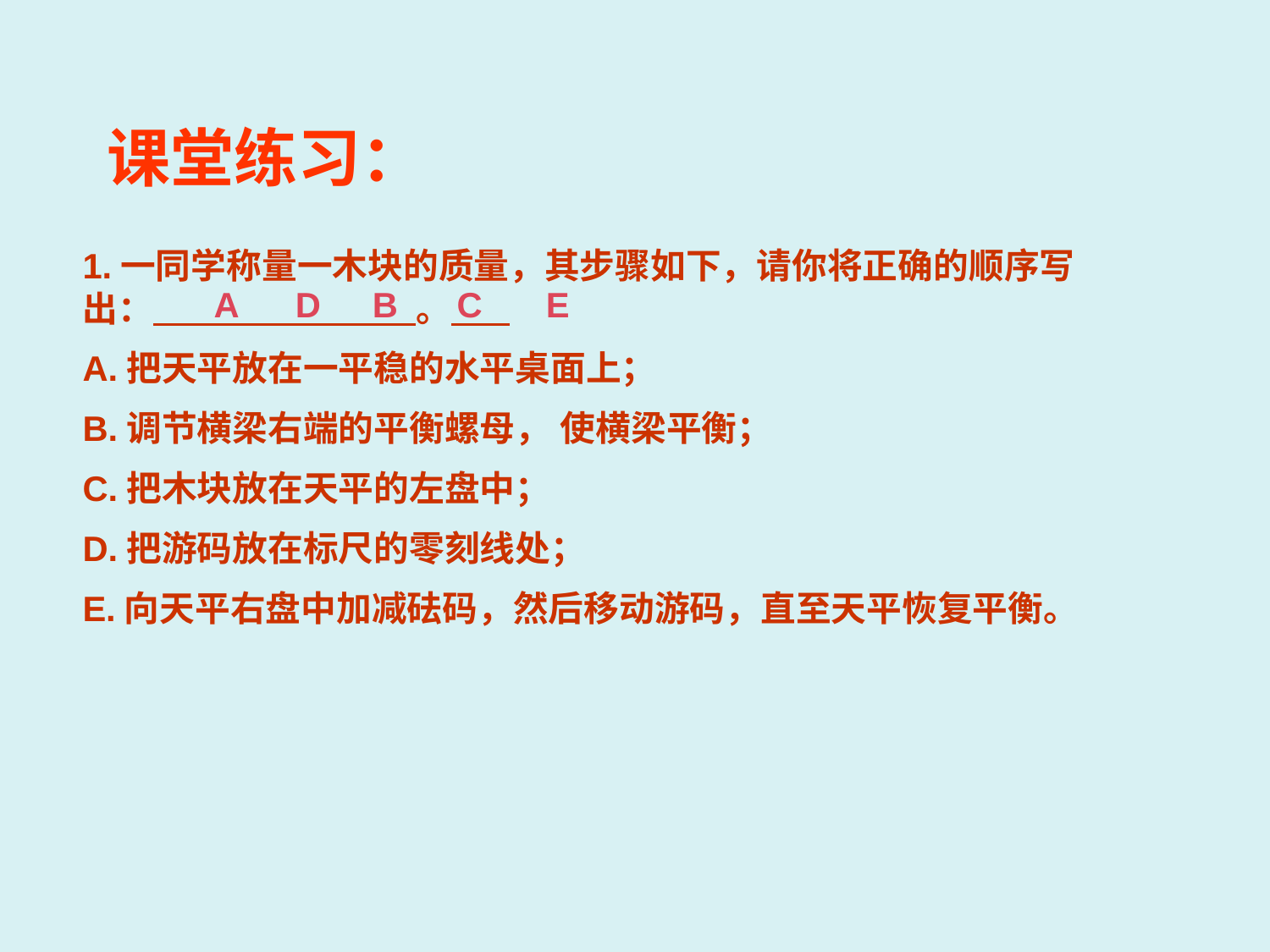

课堂练习：
1.一同学称量一木块的质量，其步骤如下，请你将正确的顺序写出：                           。
A.把天平放在一平稳的水平桌面上；
B.调节横梁右端的平衡螺母， 使横梁平衡；
C.把木块放在天平的左盘中；
D.把游码放在标尺的零刻线处；
E.向天平右盘中加减砝码，然后移动游码，直至天平恢复平衡。
A
D
B
C
E